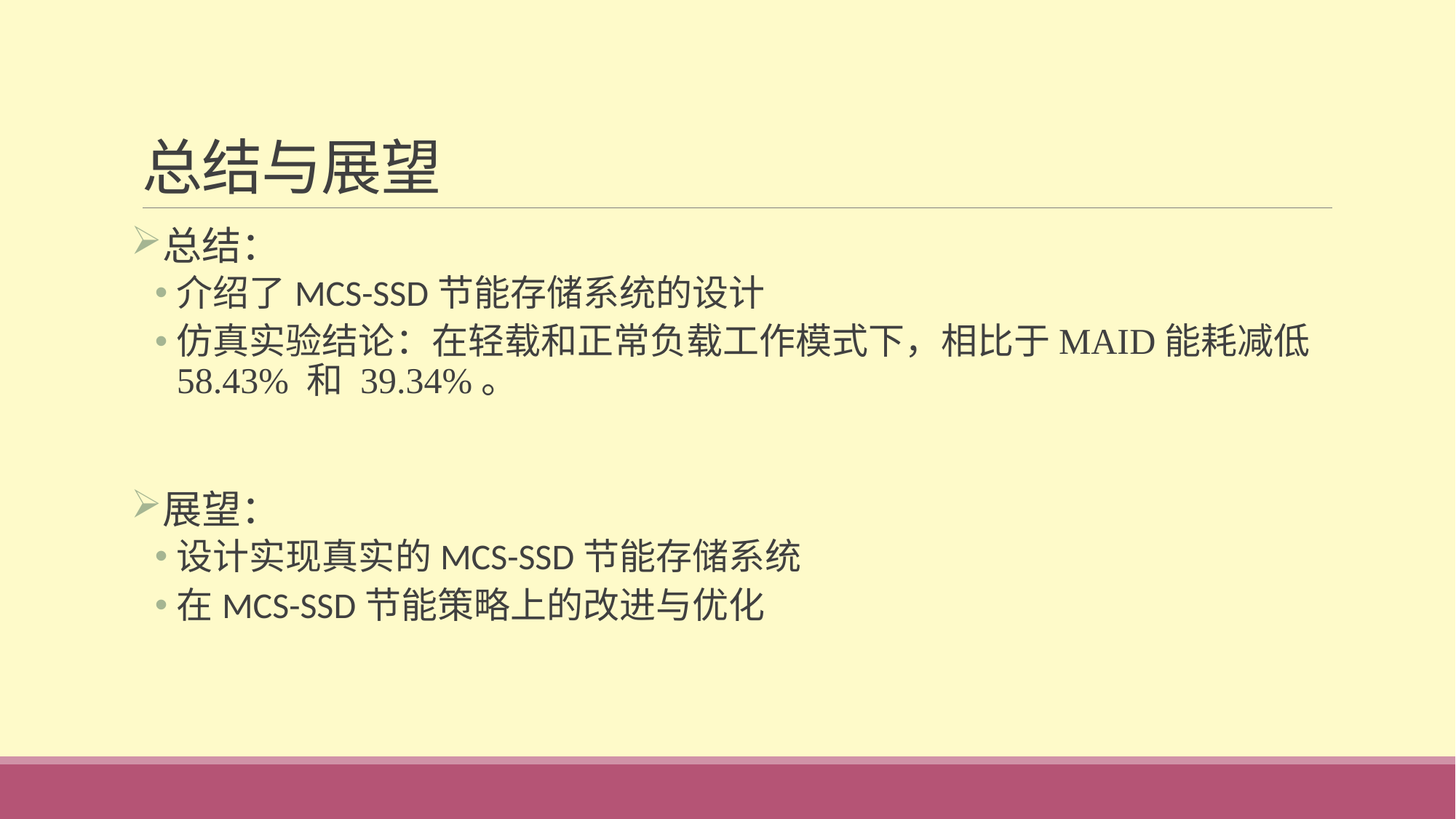

# 总结与展望
总结：
介绍了MCS-SSD节能存储系统的设计
仿真实验结论：在轻载和正常负载工作模式下，相比于MAID能耗减低 58.43% 和 39.34%。

展望：
设计实现真实的MCS-SSD节能存储系统
在MCS-SSD节能策略上的改进与优化